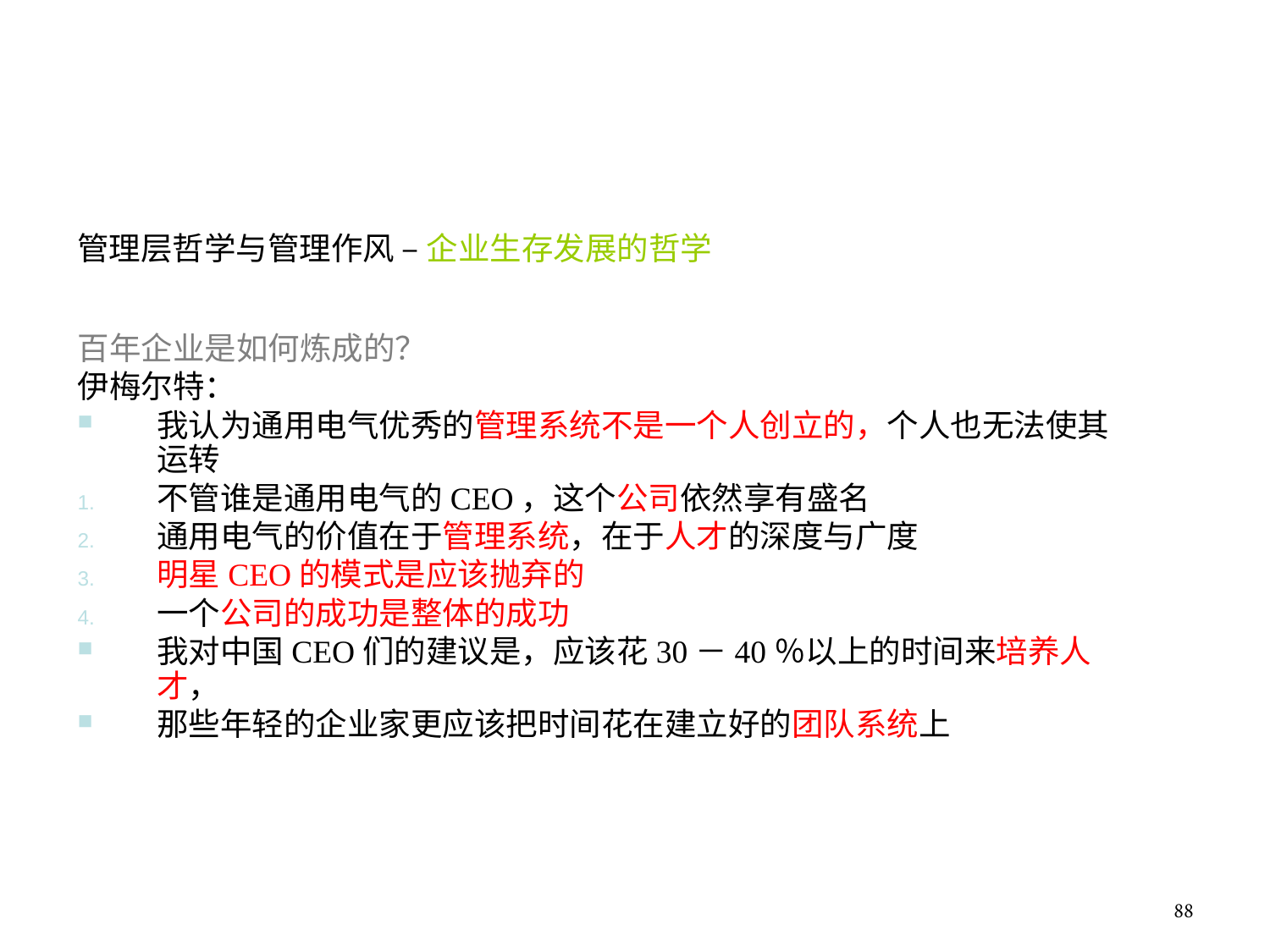

管理层哲学与管理作风 – 企业生存发展的哲学
百年企业是如何炼成的？
伊梅尔特：
我认为通用电气优秀的管理系统不是一个人创立的，个人也无法使其运转
不管谁是通用电气的CEO，这个公司依然享有盛名
通用电气的价值在于管理系统，在于人才的深度与广度
明星CEO的模式是应该抛弃的
一个公司的成功是整体的成功
我对中国CEO们的建议是，应该花30－40％以上的时间来培养人才，
那些年轻的企业家更应该把时间花在建立好的团队系统上
88